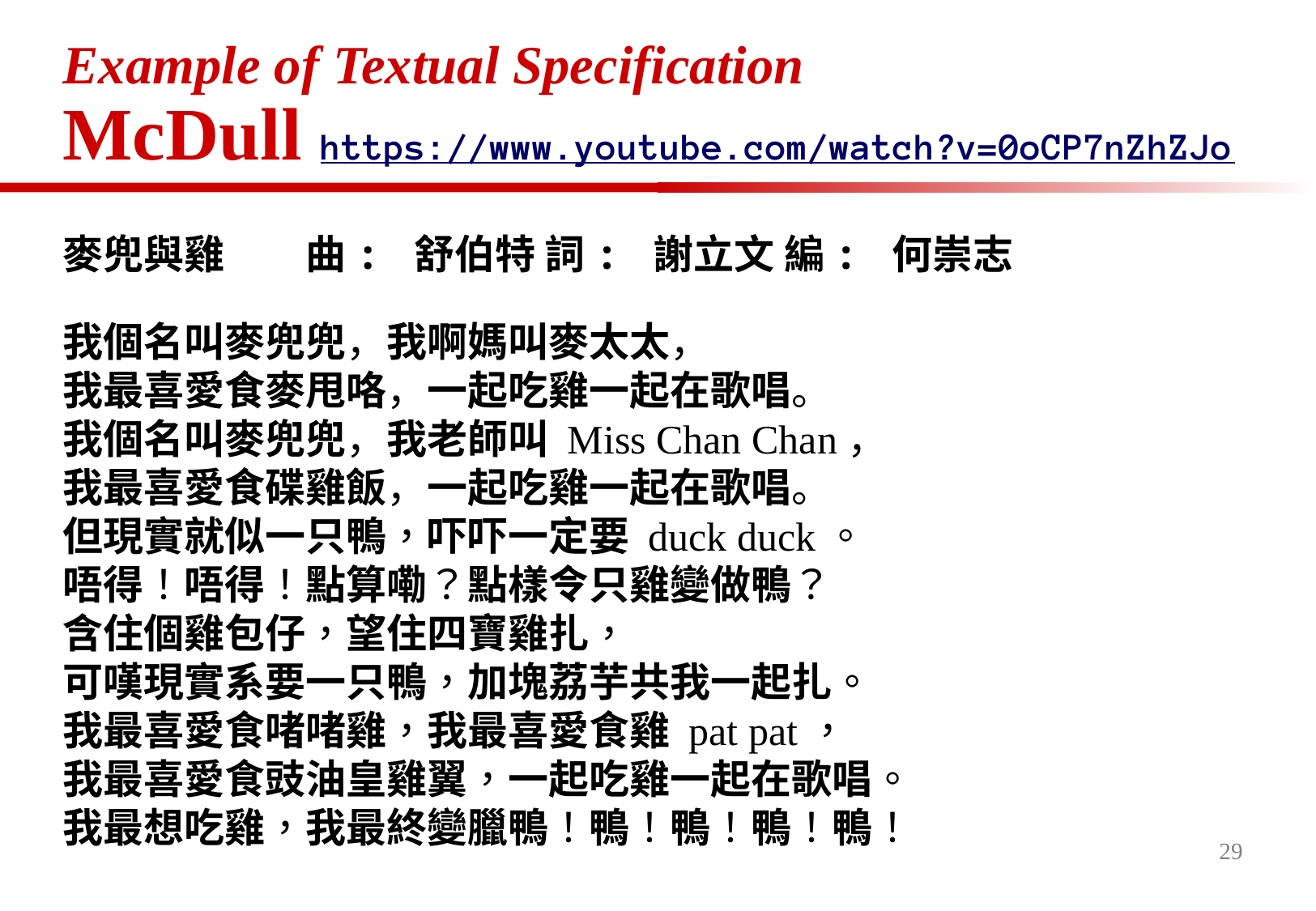

# Example of Textual Specification McDull https://www.youtube.com/watch?v=0oCP7nZhZJo
麥兜與雞	曲: 舒伯特 詞: 謝立文 編: 何崇志
我個名叫麥兜兜，我啊媽叫麥太太，
我最喜愛食麥甩咯，一起吃雞一起在歌唱。
我個名叫麥兜兜，我老師叫 Miss Chan Chan，
我最喜愛食碟雞飯，一起吃雞一起在歌唱。
但現實就似一只鴨，吓吓一定要 duck duck。
唔得！唔得！點算嘞？點樣令只雞變做鴨？
含住個雞包仔，望住四寶雞扎，
可嘆現實系要一只鴨，加塊荔芋共我一起扎。
我最喜愛食啫啫雞，我最喜愛食雞 pat pat，
我最喜愛食豉油皇雞翼，一起吃雞一起在歌唱。
我最想吃雞，我最終變臘鴨！鴨！鴨！鴨！鴨！
29